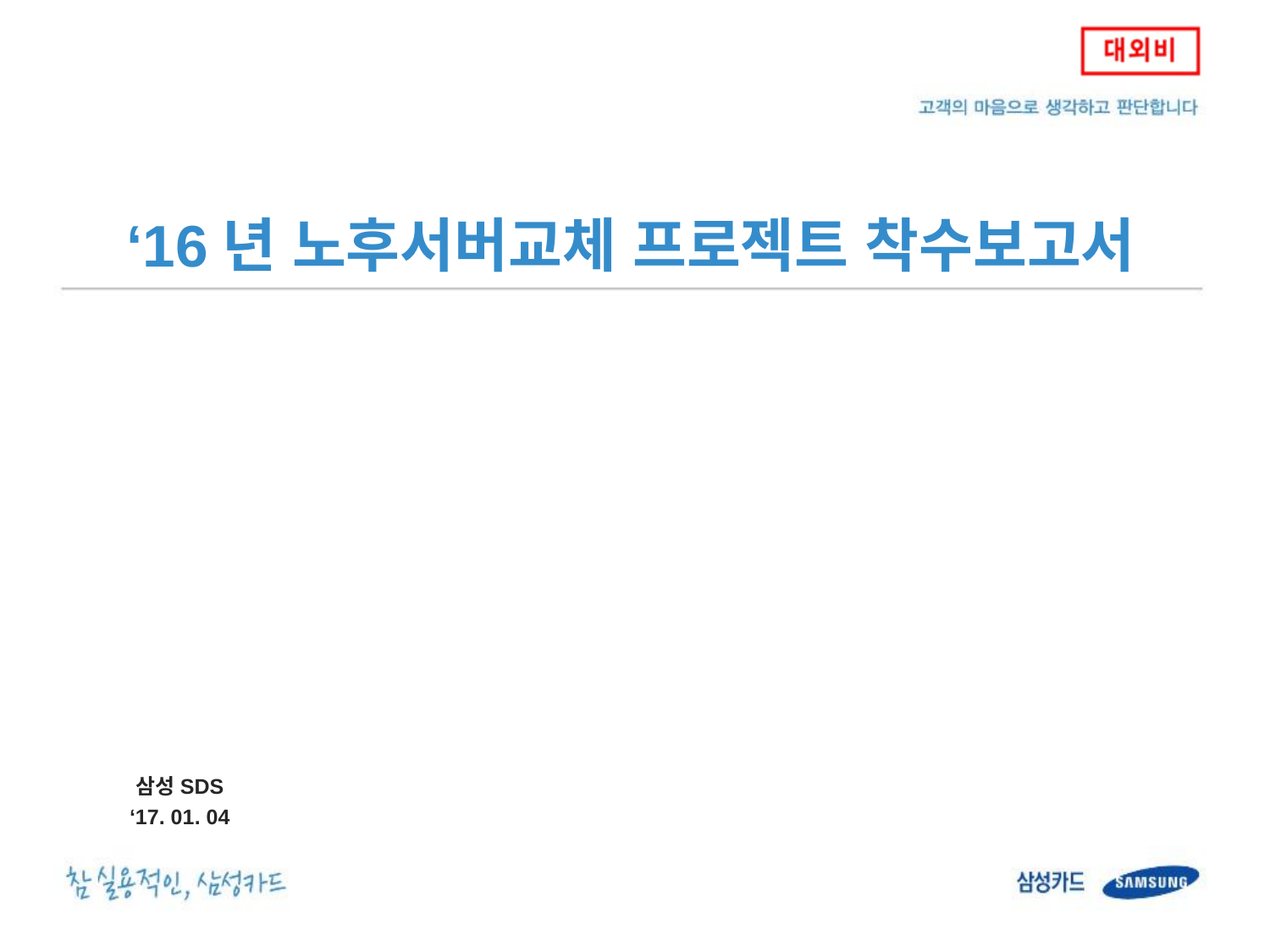

# ‘16년 노후서버교체 프로젝트 착수보고서
삼성SDS
‘17. 01. 04